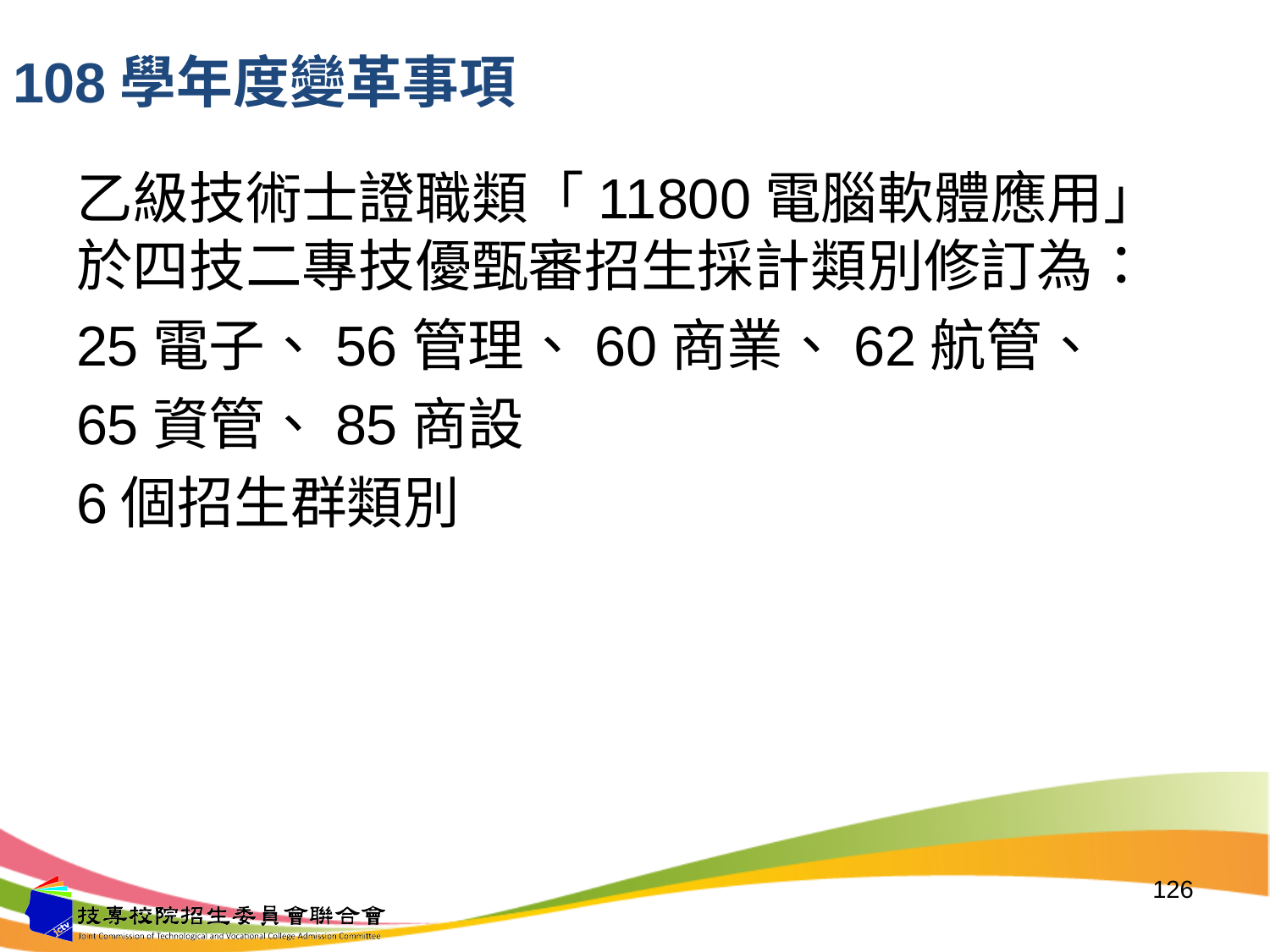

# 108學年度變革事項
乙級技術士證職類「11800電腦軟體應用」於四技二專技優甄審招生採計類別修訂為：
25電子、56管理、60商業、62航管、
65資管、85商設
6個招生群類別
126